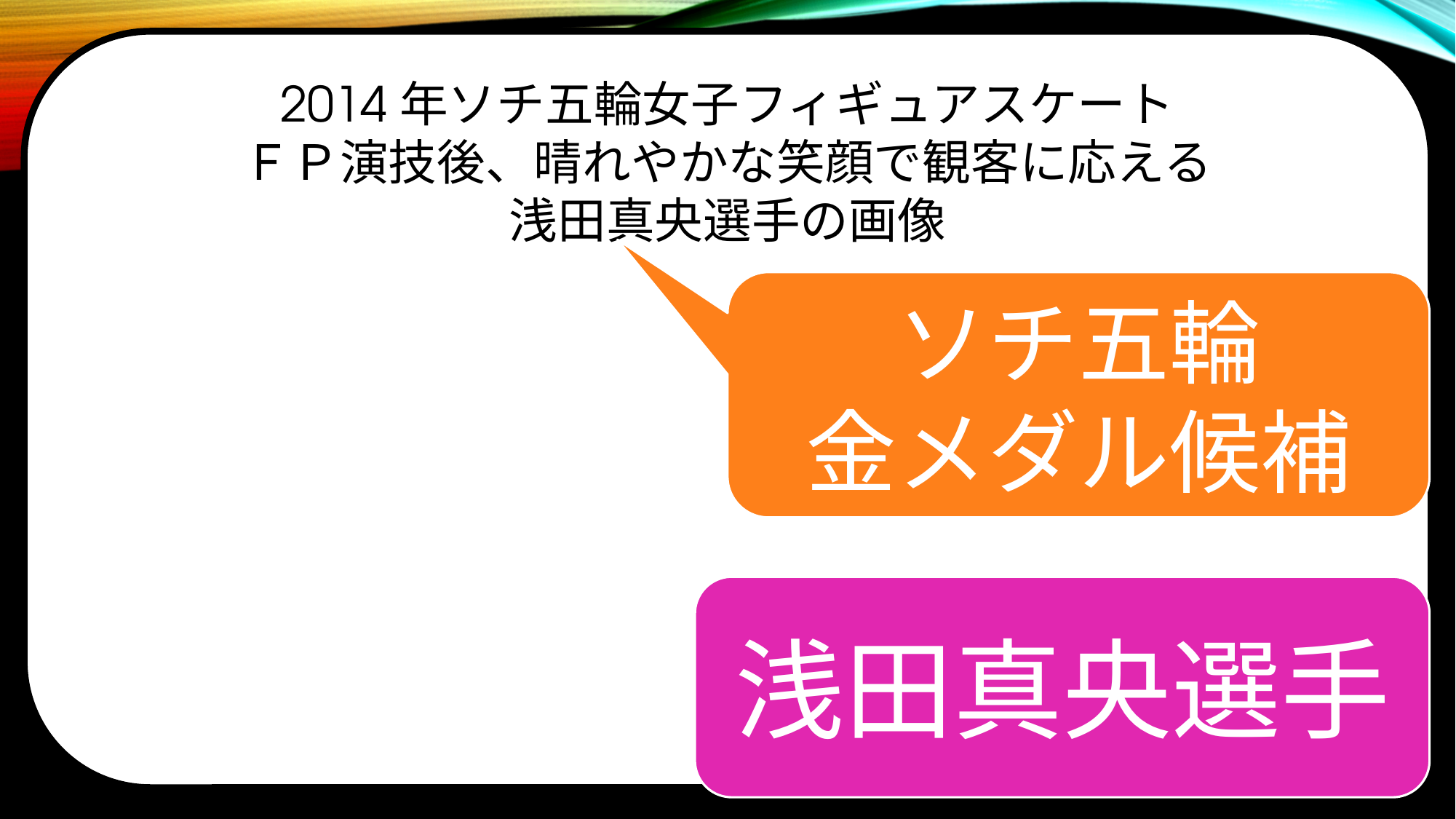

2014年ソチ五輪女子フィギュアスケート
ＦＰ演技後、晴れやかな笑顔で観客に応える
浅田真央選手の画像

ソチ五輪
金メダル候補
浅田真央選手